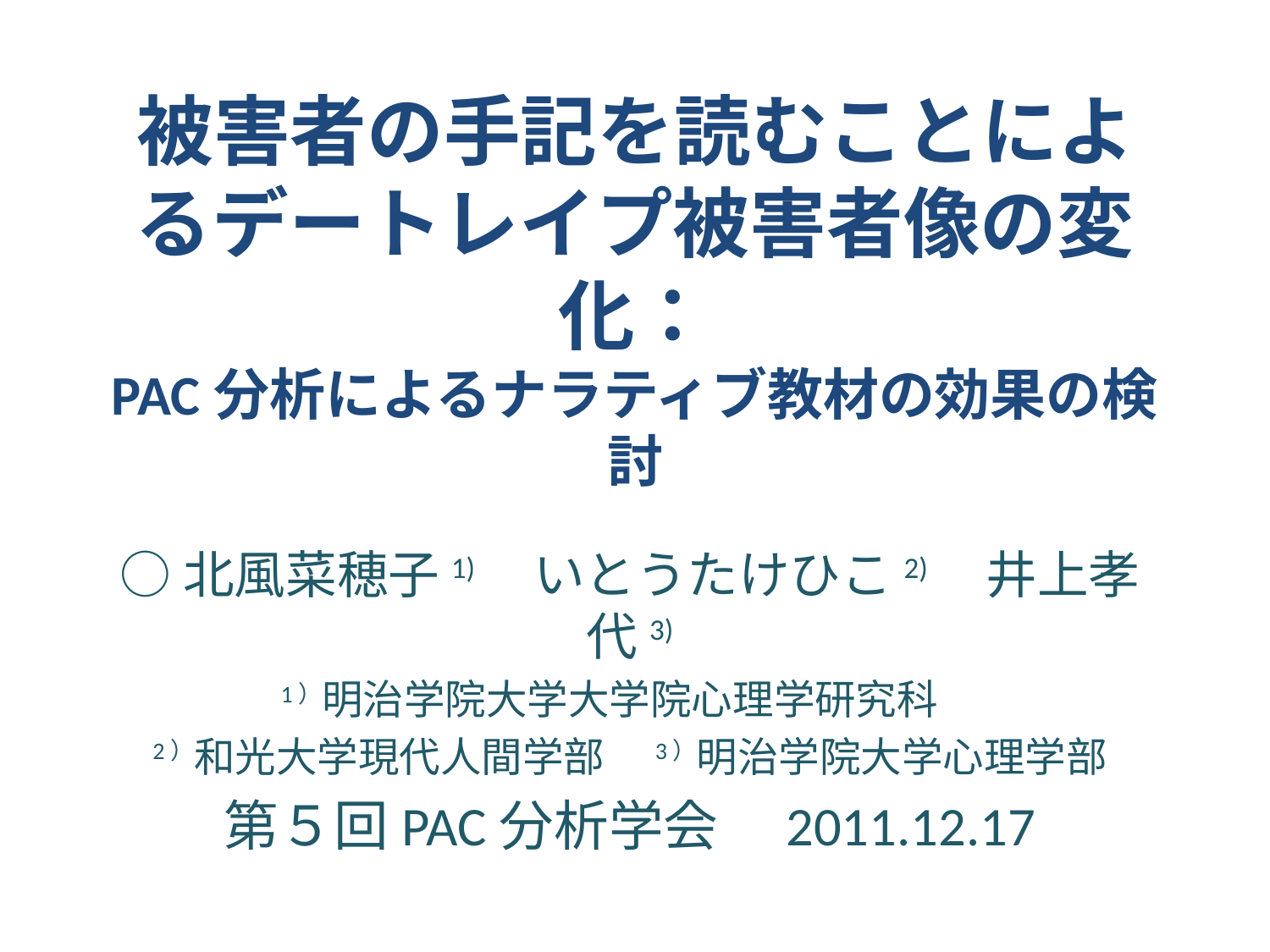

# 被害者の手記を読むことによるデートレイプ被害者像の変化： PAC分析によるナラティブ教材の効果の検討
○北風菜穂子1)　いとうたけひこ2)　井上孝代3)
1）明治学院大学大学院心理学研究科
2）和光大学現代人間学部　3）明治学院大学心理学部
第５回PAC分析学会　2011.12.17